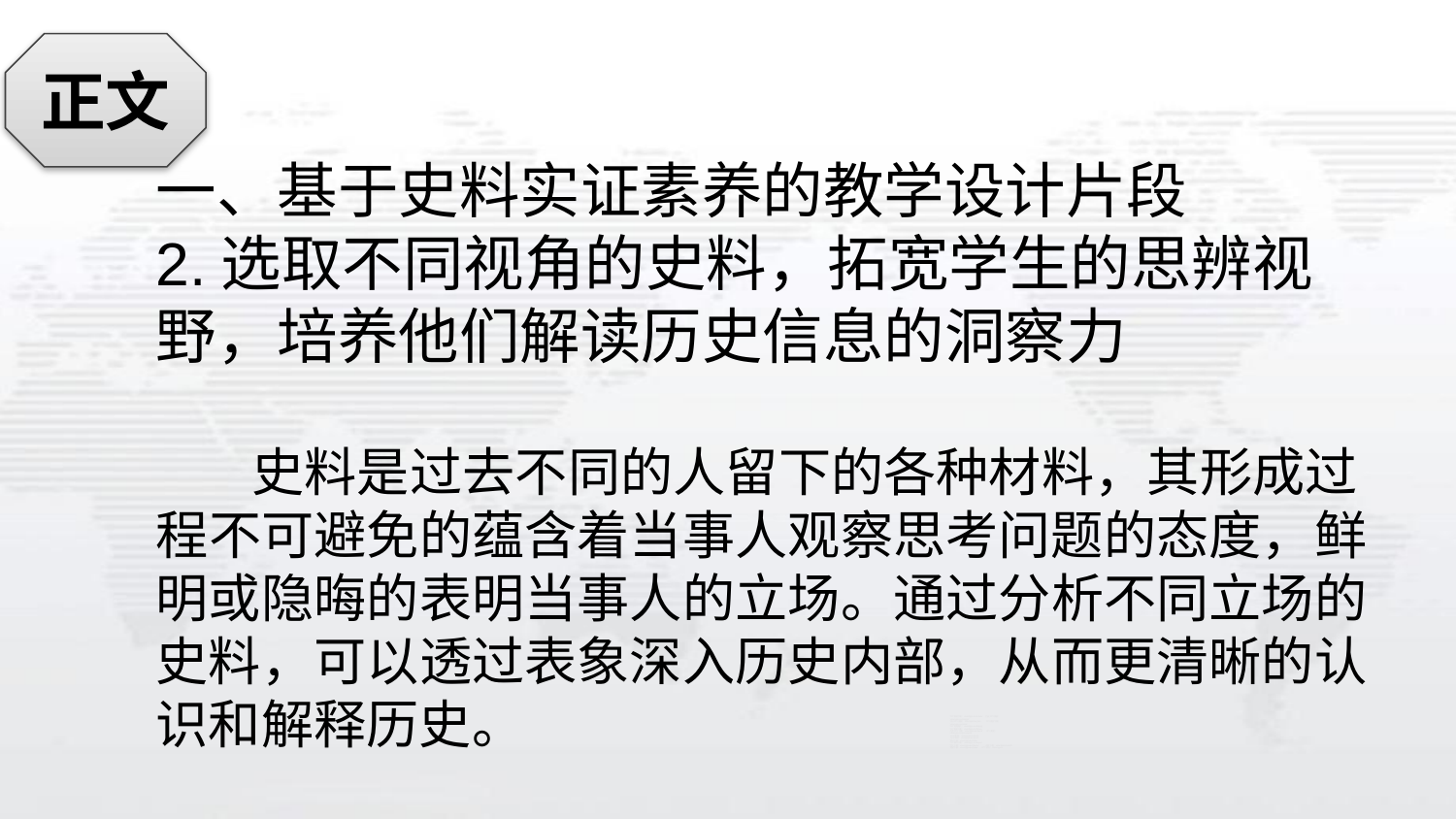

正文
一、基于史料实证素养的教学设计片段
2.选取不同视角的史料，拓宽学生的思辨视野，培养他们解读历史信息的洞察力
       史料是过去不同的人留下的各种材料，其形成过程不可避免的蕴含着当事人观察思考问题的态度，鲜明或隐晦的表明当事人的立场。通过分析不同立场的史料，可以透过表象深入历史内部，从而更清晰的认识和解释历史。